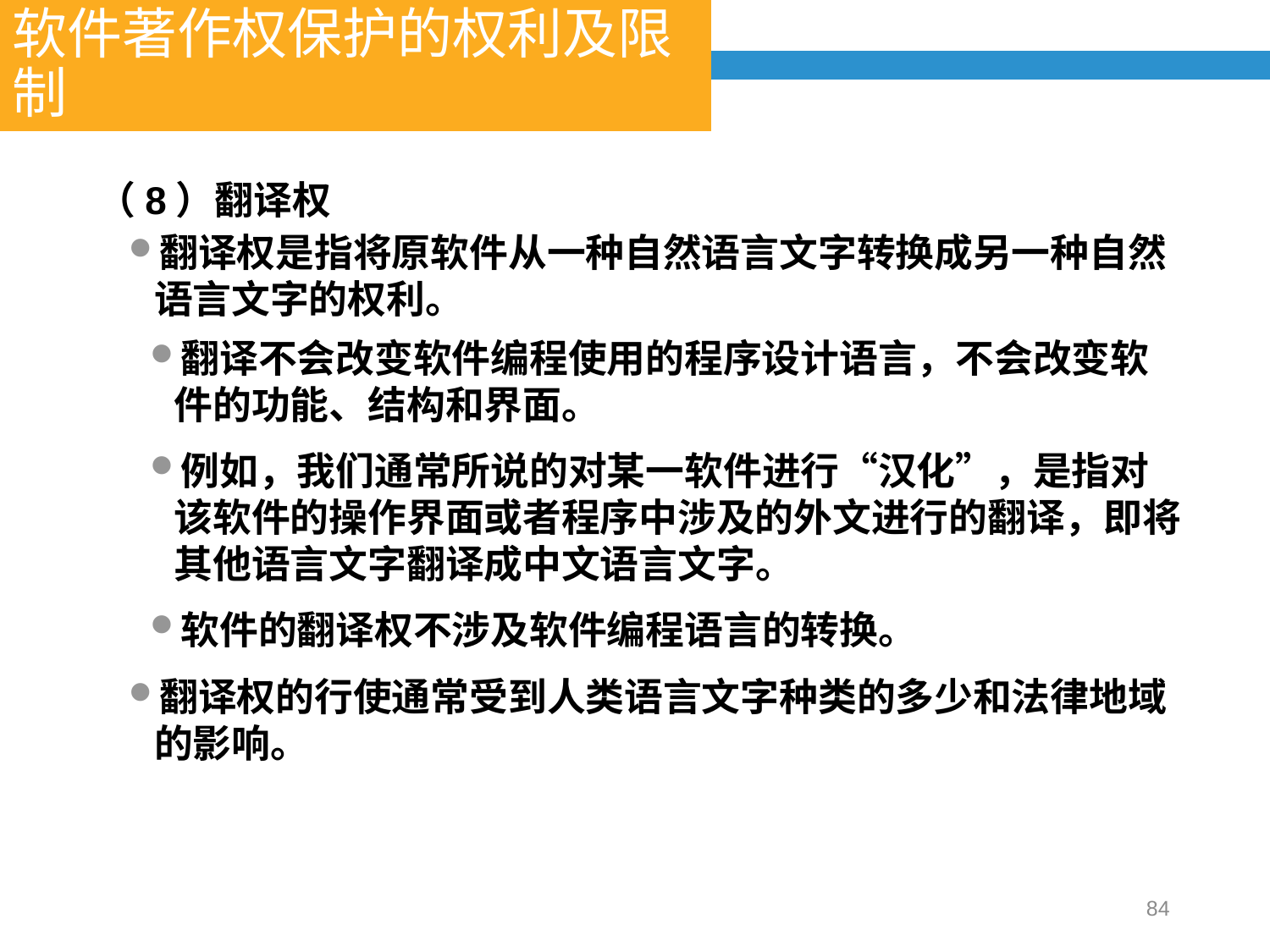

软件著作权保护的权利及限制
（8）翻译权
翻译权是指将原软件从一种自然语言文字转换成另一种自然语言文字的权利。
翻译不会改变软件编程使用的程序设计语言，不会改变软件的功能、结构和界面。
例如，我们通常所说的对某一软件进行“汉化”，是指对该软件的操作界面或者程序中涉及的外文进行的翻译，即将其他语言文字翻译成中文语言文字。
软件的翻译权不涉及软件编程语言的转换。
翻译权的行使通常受到人类语言文字种类的多少和法律地域的影响。
84